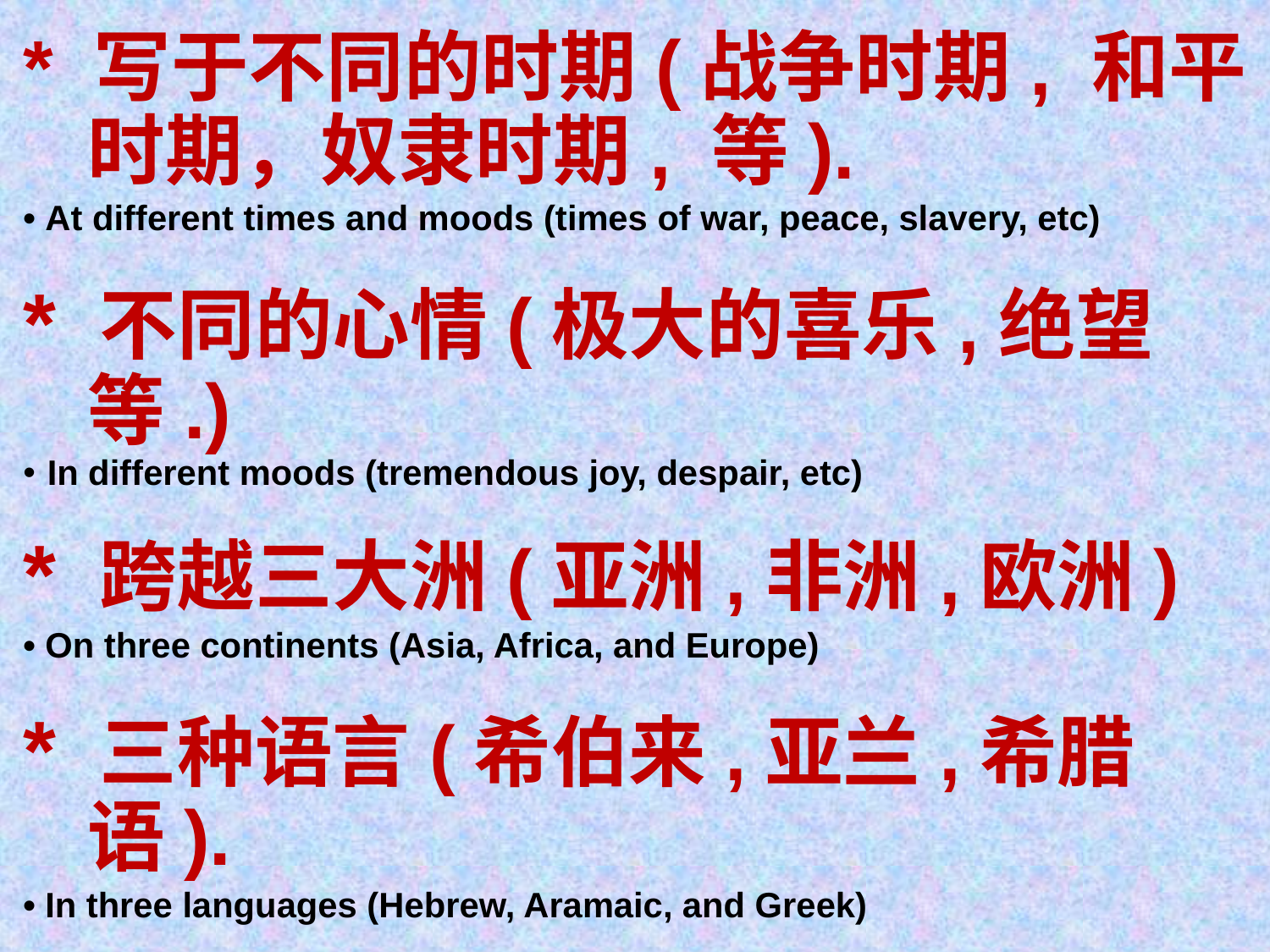

* 写于不同的时期(战争时期, 和平时期，奴隶时期, 等).
• At different times and moods (times of war, peace, slavery, etc)

* 不同的心情(极大的喜乐,绝望等.)
In different moods (tremendous joy, despair, etc)

* 跨越三大洲(亚洲,非洲,欧洲)
• On three continents (Asia, Africa, and Europe)

* 三种语言(希伯来,亚兰,希腊语).
• In three languages (Hebrew, Aramaic, and Greek)

* 然而却是完美统一毫无矛盾错误.
• YET IN PERFECT UNITY WITHOUT CONTRADICTION OR ERROR